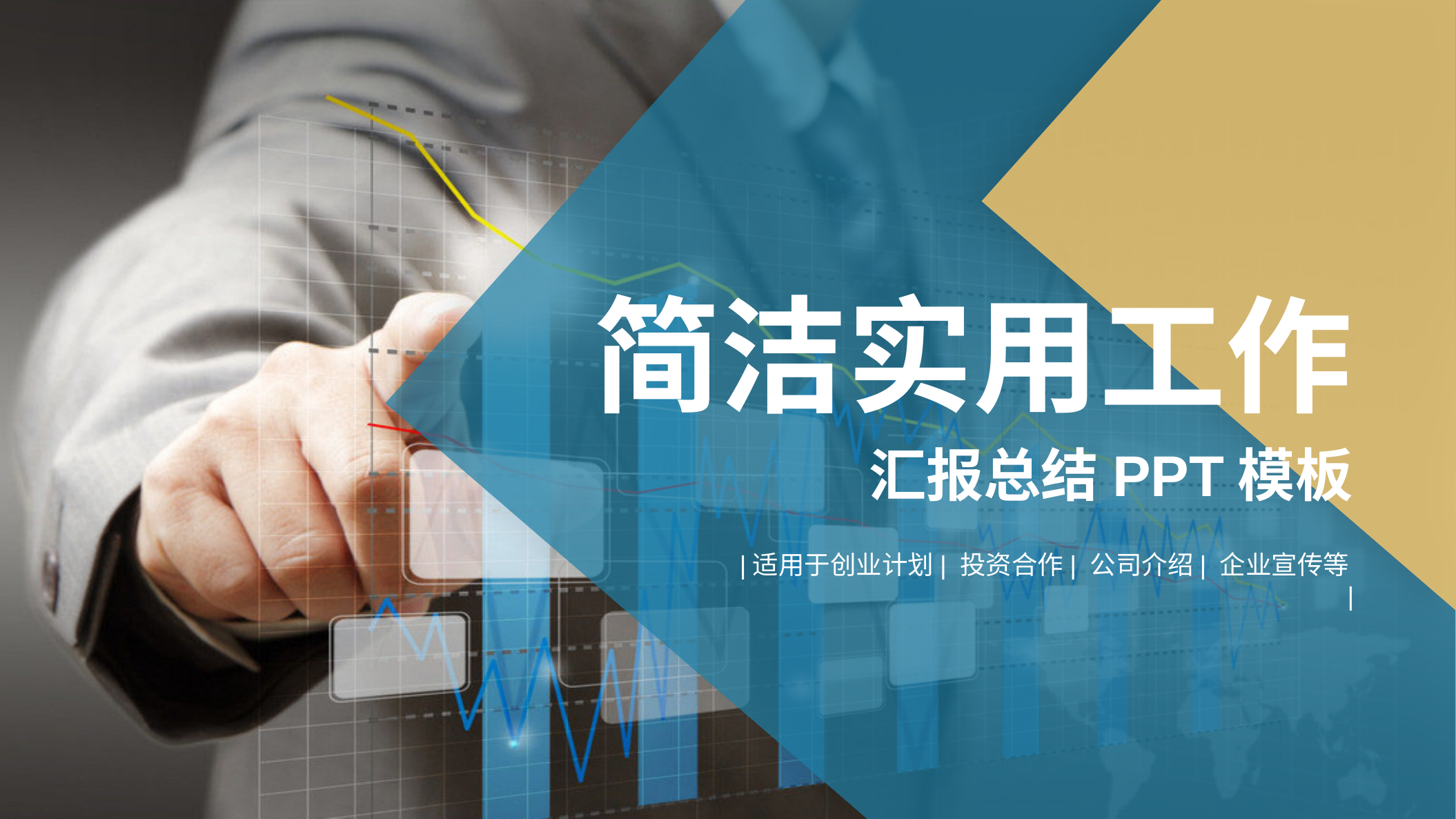

简洁实用工作
汇报总结PPT模板
|适用于创业计划| 投资合作| 公司介绍| 企业宣传等|